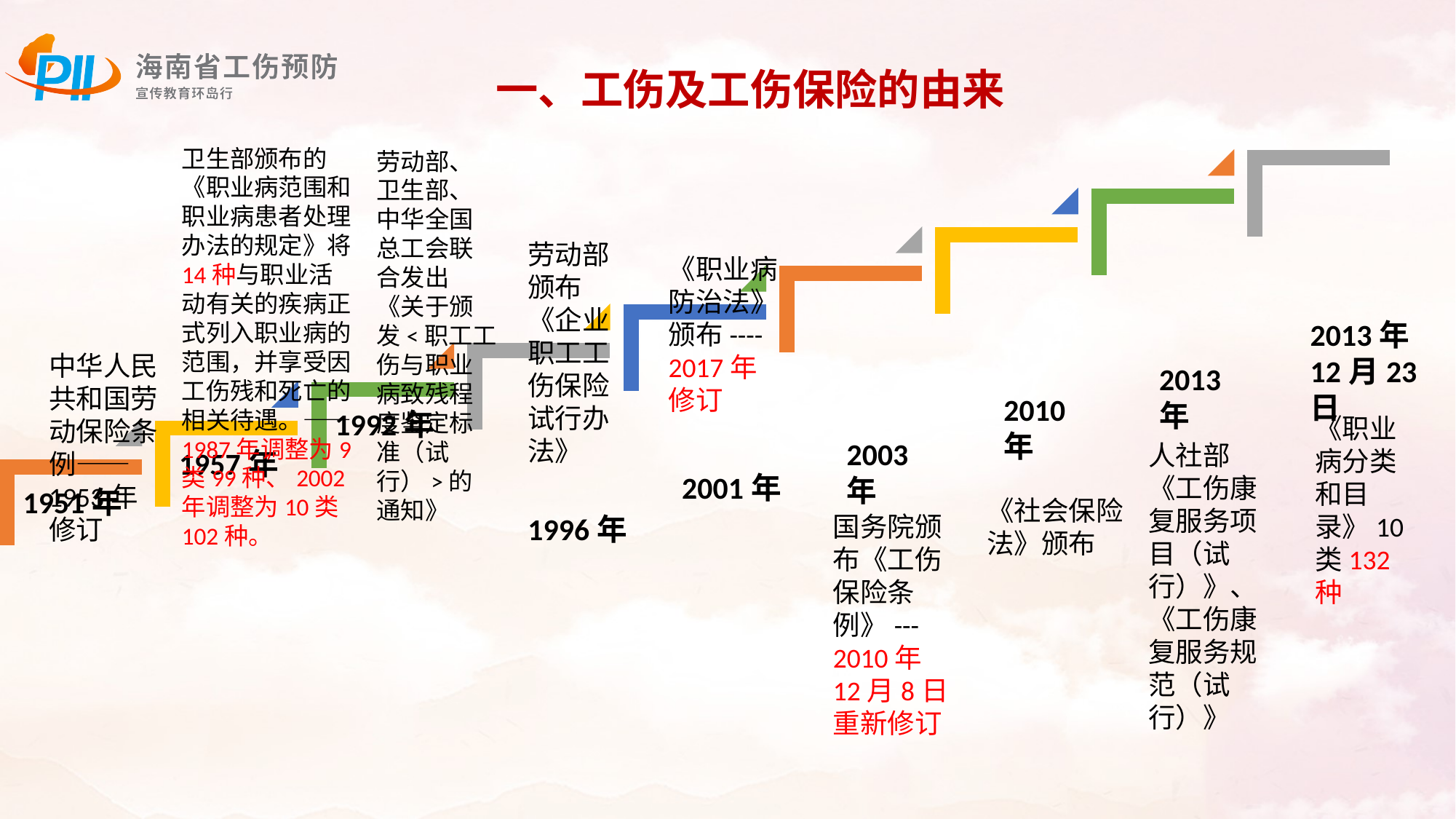

一、工伤及工伤保险的由来
1951年
1957年
1992年

卫生部颁布的《职业病范围和职业病患者处理办法的规定》将14种与职业活动有关的疾病正式列入职业病的范围，并享受因工伤残和死亡的相关待遇。——1987年调整为9类99种、2002年调整为10类102种。
劳动部、卫生部、中华全国总工会联合发出《关于颁发<职工工伤与职业病致残程度鉴定标准（试行）>的 通知》
劳动部颁布《企业职工工伤保险试行办法》
《职业病防治法》颁布----2017年修订
2013年12月23日
中华人民共和国劳动保险条例——1953年修订
2013年
2010年
《职业病分类和目录》10类132种
2003年
人社部《工伤康复服务项目（试行）》、《工伤康复服务规范（试行）》
2001年
《社会保险法》颁布

1996年
国务院颁布《工伤保险条例》---2010年12月8日重新修订